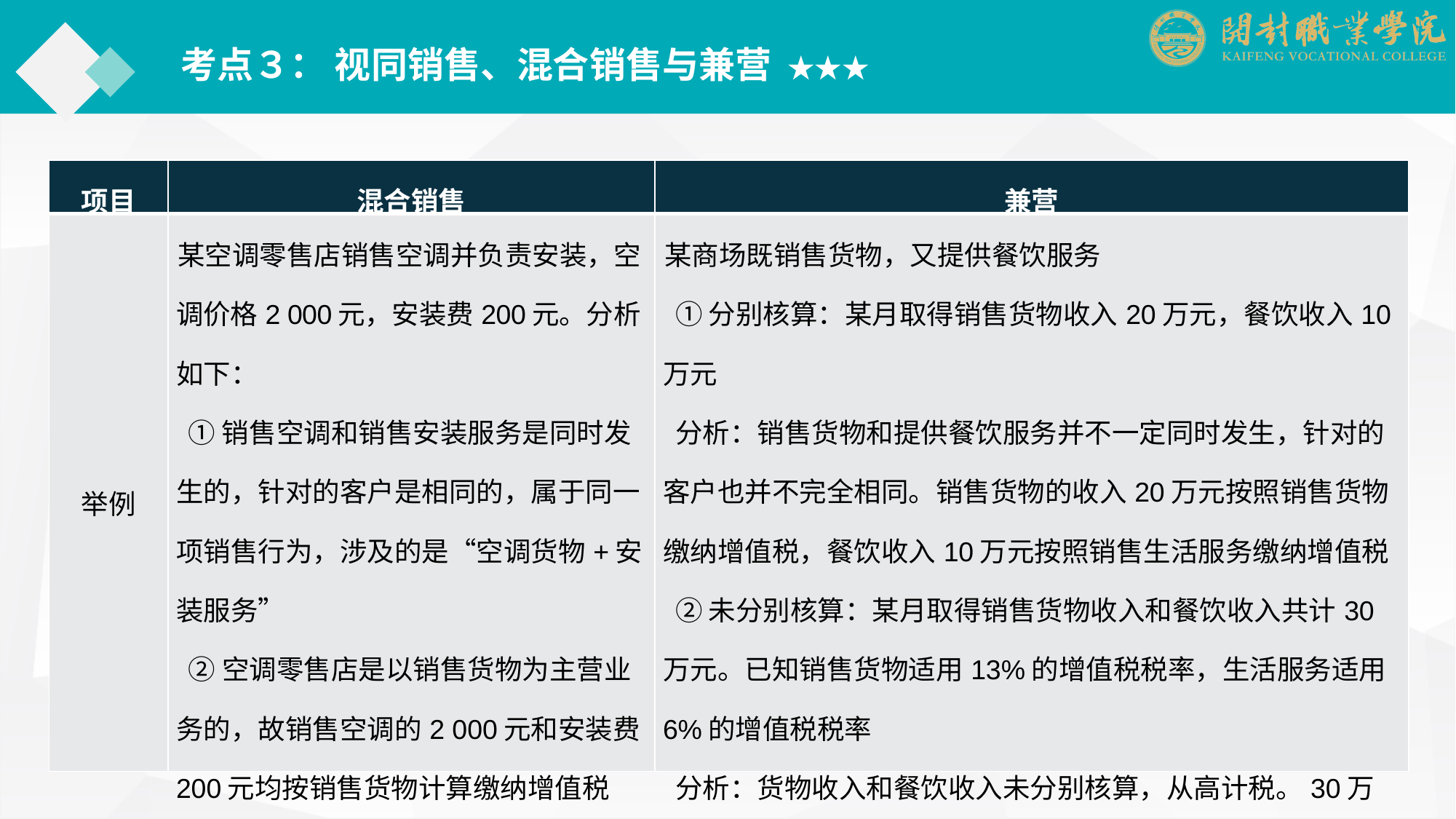

考点３： 视同销售、混合销售与兼营  ★★★
| 项目 | 混合销售 | 兼营 |
| --- | --- | --- |
| 举例 | 某空调零售店销售空调并负责安装，空调价格2 000元，安装费200元。分析如下： ① 销售空调和销售安装服务是同时发生的，针对的客户是相同的，属于同一项销售行为，涉及的是“空调货物+安装服务” ② 空调零售店是以销售货物为主营业务的，故销售空调的2 000元和安装费200元均按销售货物计算缴纳增值税 | 某商场既销售货物，又提供餐饮服务 ① 分别核算：某月取得销售货物收入20万元，餐饮收入10万元 分析：销售货物和提供餐饮服务并不一定同时发生，针对的客户也并不完全相同。销售货物的收入20万元按照销售货物缴纳增值税，餐饮收入10万元按照销售生活服务缴纳增值税 ② 未分别核算：某月取得销售货物收入和餐饮收入共计30万元。已知销售货物适用13%的增值税税率，生活服务适用6%的增值税税率 分析：货物收入和餐饮收入未分别核算，从高计税。30万元的收入统一按销售货物适用13%的税率计算缴纳增值税 |